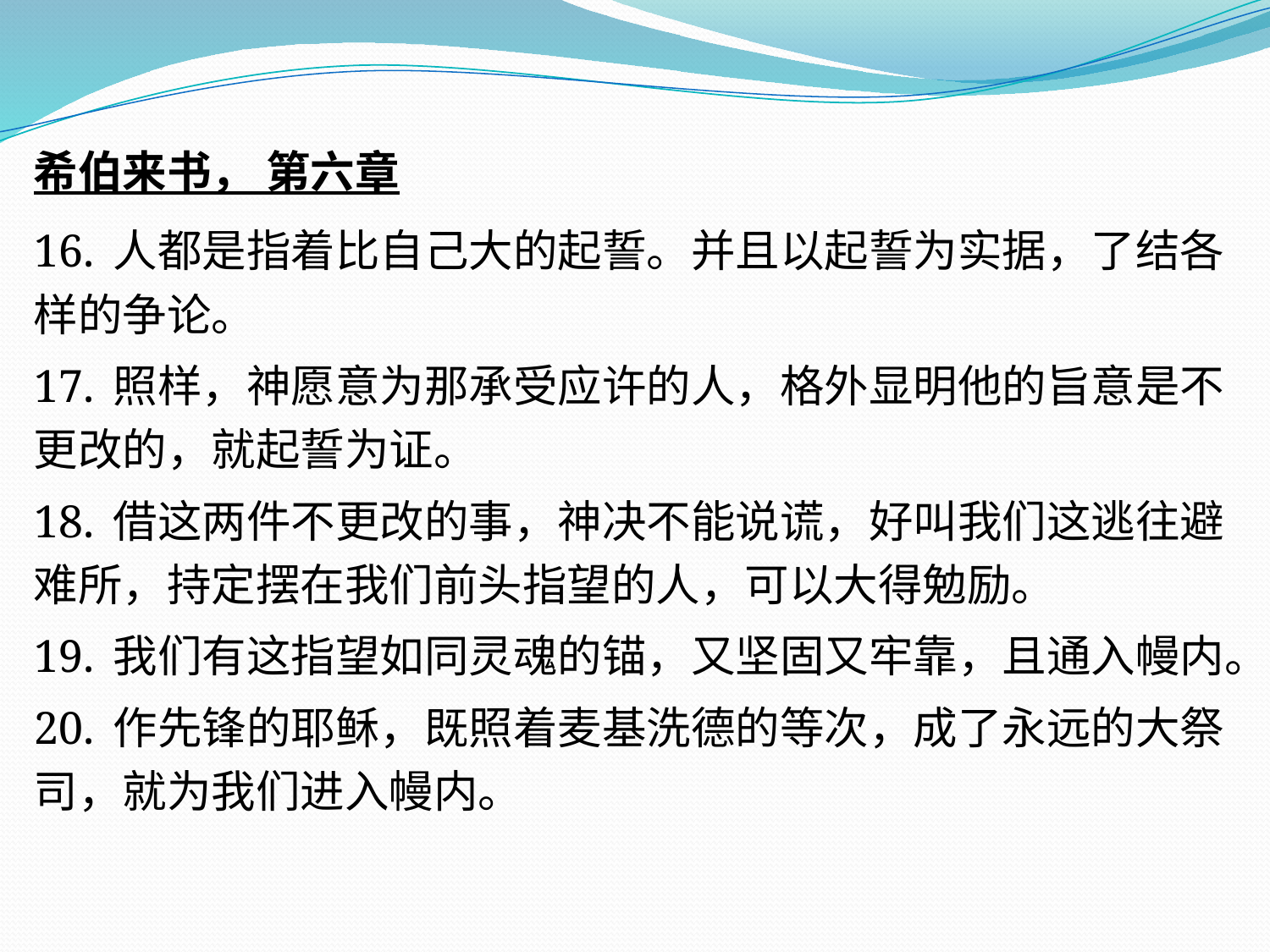

希伯来书， 第六章
16. 人都是指着比自己大的起誓。并且以起誓为实据，了结各样的争论。
17. 照样，神愿意为那承受应许的人，格外显明他的旨意是不更改的，就起誓为证。
18. 借这两件不更改的事，神决不能说谎，好叫我们这逃往避难所，持定摆在我们前头指望的人，可以大得勉励。
19. 我们有这指望如同灵魂的锚，又坚固又牢靠，且通入幔内。
20. 作先锋的耶稣，既照着麦基洗德的等次，成了永远的大祭司，就为我们进入幔内。